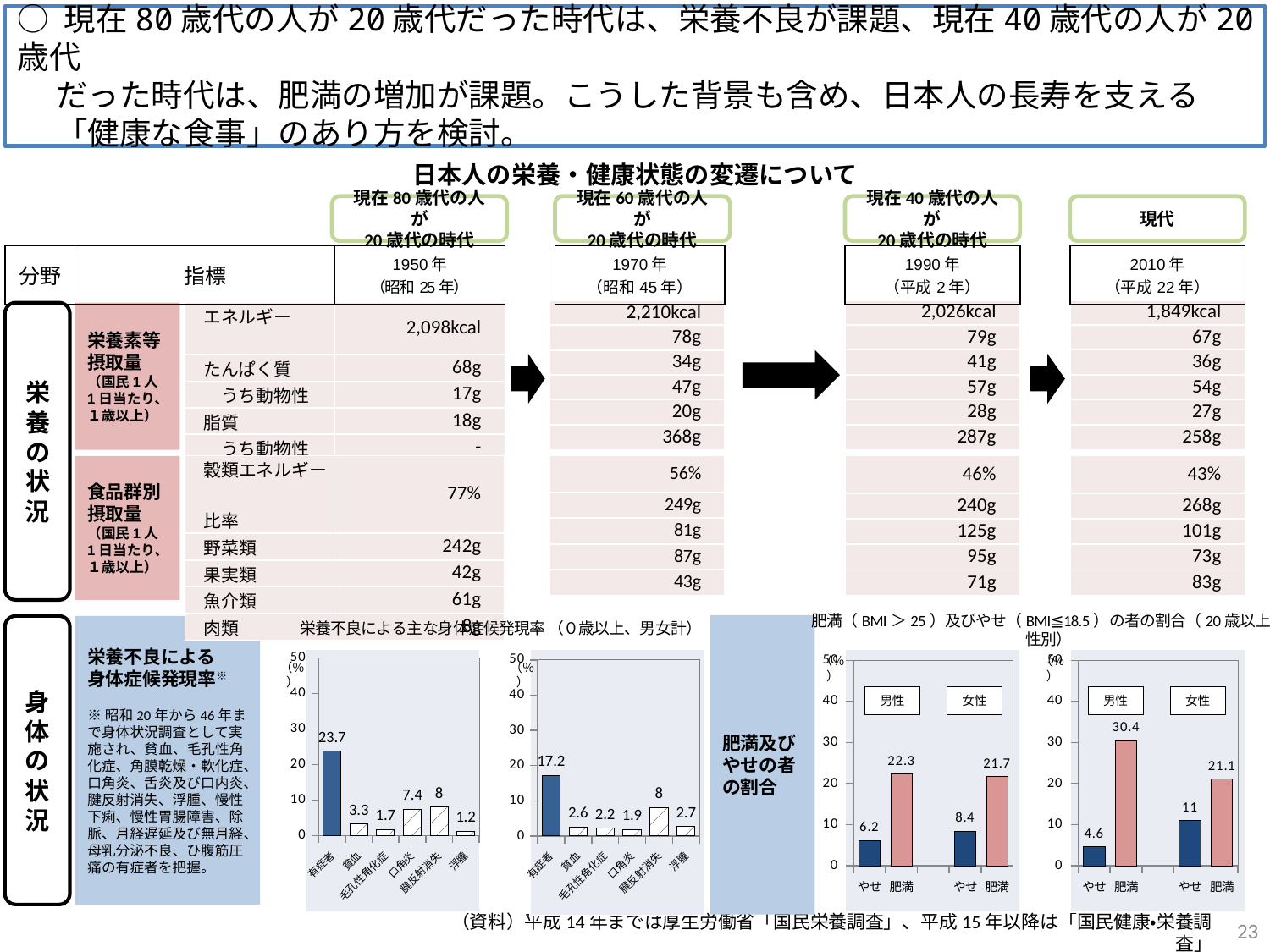

○ 現在80歳代の人が20歳代だった時代は、栄養不良が課題、現在40歳代の人が20歳代
　 だった時代は、肥満の増加が課題。こうした背景も含め、日本人の長寿を支える
　 「健康な食事」のあり方を検討。

日本人の栄養・健康状態の変遷について
*１穀類摂取量は、平成13年から調理を加味した数量となり、「米・加工品」の米は「めし」・「かゆ」などで算出しており、過去との比較ができない。　また、全ての年で「小麦粉」を除いた値を、ここでの「穀類」として集計した。なお、 ここでの「穀類」は、「米」以外に「大麦」や「雑穀その他」を含む。
*2 昭和25年、45年は「きのこ類」を含む。なお、きのこ摂取量は把握できる最も古い昭和46年で2.8g、平成２年は10.3g、22年は16.8gで　ある。また、全ての年で「漬け物」は含み、「野菜ジュース」を除く。なお、平成22年の野菜ジュースの摂取量は、8.9gである。
*3 昭和25年は「トマト」を含む。なお、トマトの摂取量は、昭和45年は25.3g、平成２年は2.5g、22年は13.2gである。また、全ての年で　「果汁・果汁飲料」と「ジャム」を除いており、平成22年の摂取量は、それぞれ12.6g、1.2gである。
*4 昭和25年、45年の肉類・魚類には市販の「加工品」を含む。
現在80歳代の人が
20歳代の時代
現在60歳代の人が
20歳代の時代
現在40歳代の人が
20歳代の時代
現代
| 分野 | 指標 | 1950年 （昭和25年） |  | 1970年 （昭和45年） |
| --- | --- | --- | --- | --- |
| 1990年 （平成2年） |  | 2010年 （平成22年） |
| --- | --- | --- |
| 2,026kcal |  | 1,849kcal |
| --- | --- | --- |
| 79g |  | 67g |
| 41g |  | 36g |
| 57g |  | 54g |
| 28g |  | 27g |
| 287g |  | 258g |
| 2,210kcal |
| --- |
| 78g |
| 34g |
| 47g |
| 20g |
| 368g |
| エネルギー | 2,098kcal |
| --- | --- |
| たんぱく質 | 68g |
| うち動物性 | 17g |
| 脂質 | 18g |
| うち動物性 | - |
| 炭水化物 | 418g |
栄養素等
摂取量
（国民1人1日当たり、１歳以上）
栄養の状況

| 穀類エネルギー　 　比率 | 77% |
| --- | --- |
| 野菜類 | 242g |
| 果実類 | 42g |
| 魚介類 | 61g |
| 肉類 | 8g |
| 56% |
| --- |
| 249g |
| 81g |
| 87g |
| 43g |
| 46% |  | 43% |
| --- | --- | --- |
| 240g |  | 268g |
| 125g |  | 101g |
| 95g |  | 73g |
| 71g |  | 83g |
食品群別
摂取量
（国民1人1日当たり、１歳以上）
肥満及びやせの者の割合
身体の状況
栄養不良による
身体症候発現率※

※昭和20年から46年まで身体状況調査として実施され、貧血、毛孔性角化症、角膜乾燥・軟化症、口角炎、舌炎及び口内炎、腱反射消失、浮腫、慢性下痢、慢性胃腸障害、除脈、月経遅延及び無月経、母乳分泌不良、ひ腹筋圧痛の有症者を把握。
栄養不良による主な身体症候発現率 （０歳以上、男女計）
肥満（BMI＞25）及びやせ（BMI≦18.5）の者の割合（20歳以上、性別）

### Chart

| Category |  |
|---|---|
| 有症者 | 23.7 |
| 貧血 | 3.3 |
| 毛孔性角化症 | 1.7 |
| 口角炎 | 7.4 |
| 腱反射消失 | 8.0 |
| 浮腫 | 1.2 |

### Chart

| Category |  |
|---|---|
| 有症者 | 17.2 |
| 貧血 | 2.6 |
| 毛孔性角化症 | 2.2 |
| 口角炎 | 1.9 |
| 腱反射消失 | 8.0 |
| 浮腫 | 2.7 |

### Chart

| Category |  |
|---|---|
| やせ | 6.2 |
| 肥満 | 22.3 |
|  | None |
| やせ | 8.4 |
| 肥満 | 21.7 |

### Chart

| Category |  |
|---|---|
| やせ | 4.6 |
| 肥満 | 30.4 |
|  | None |
| やせ | 11.0 |
| 肥満 | 21.1 |
（％）
（％）
|  |
| --- |
|  |
| --- |
|  |
| --- |
|  |
| --- |
（％）
（％）
男性
女性
男性
女性
23
（資料）平成14年までは厚生労働省「国民栄養調査」、平成15年以降は「国民健康・栄養調査」